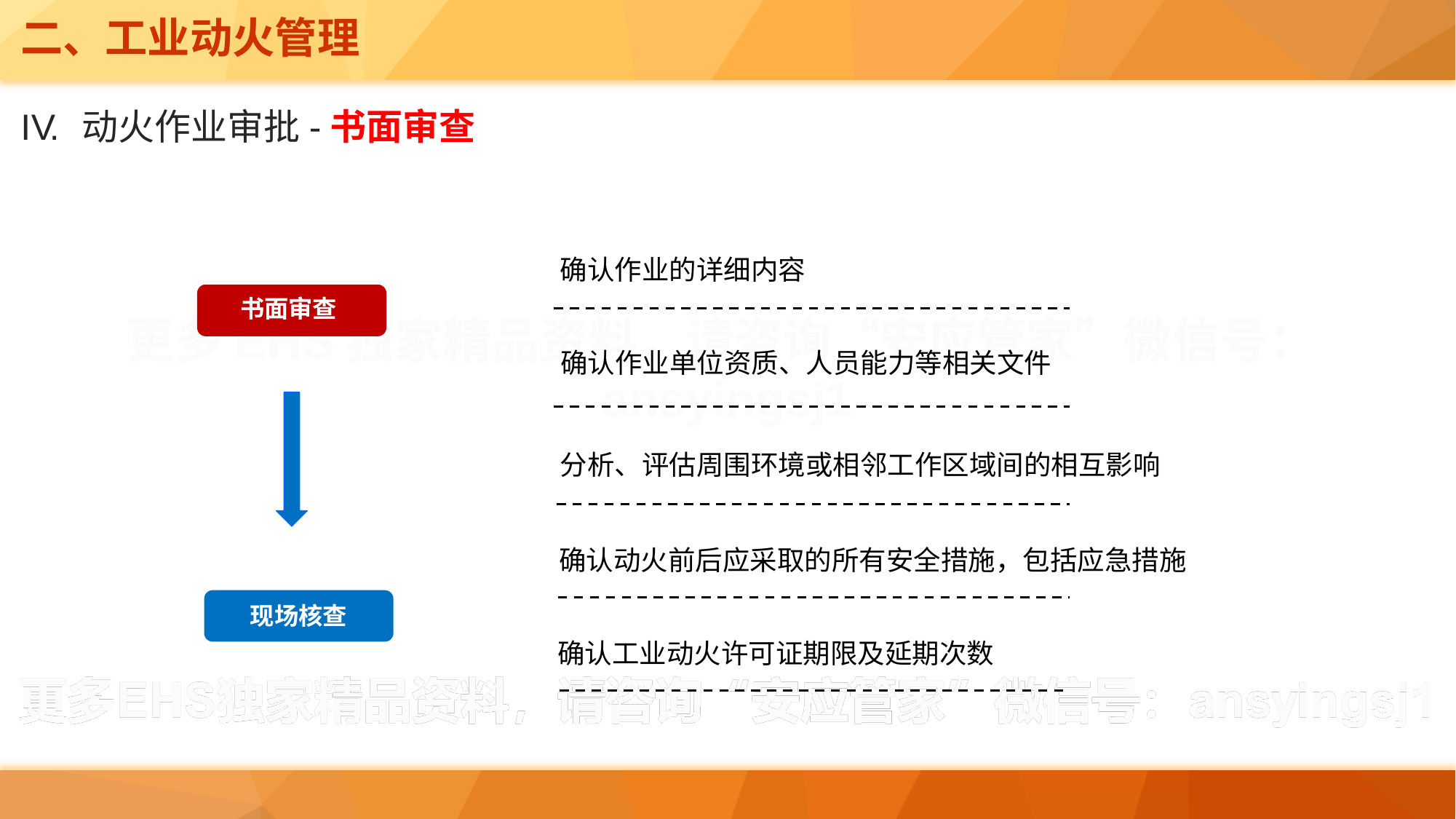

二、工业动火管理
动火作业审批-书面审查
确认作业的详细内容

书面审查
确认作业单位资质、人员能力等相关文件

分析、评估周围环境或相邻工作区域间的相互影响
确认动火前后应采取的所有安全措施，包括应急措施

现场核查
确认工业动火许可证期限及延期次数